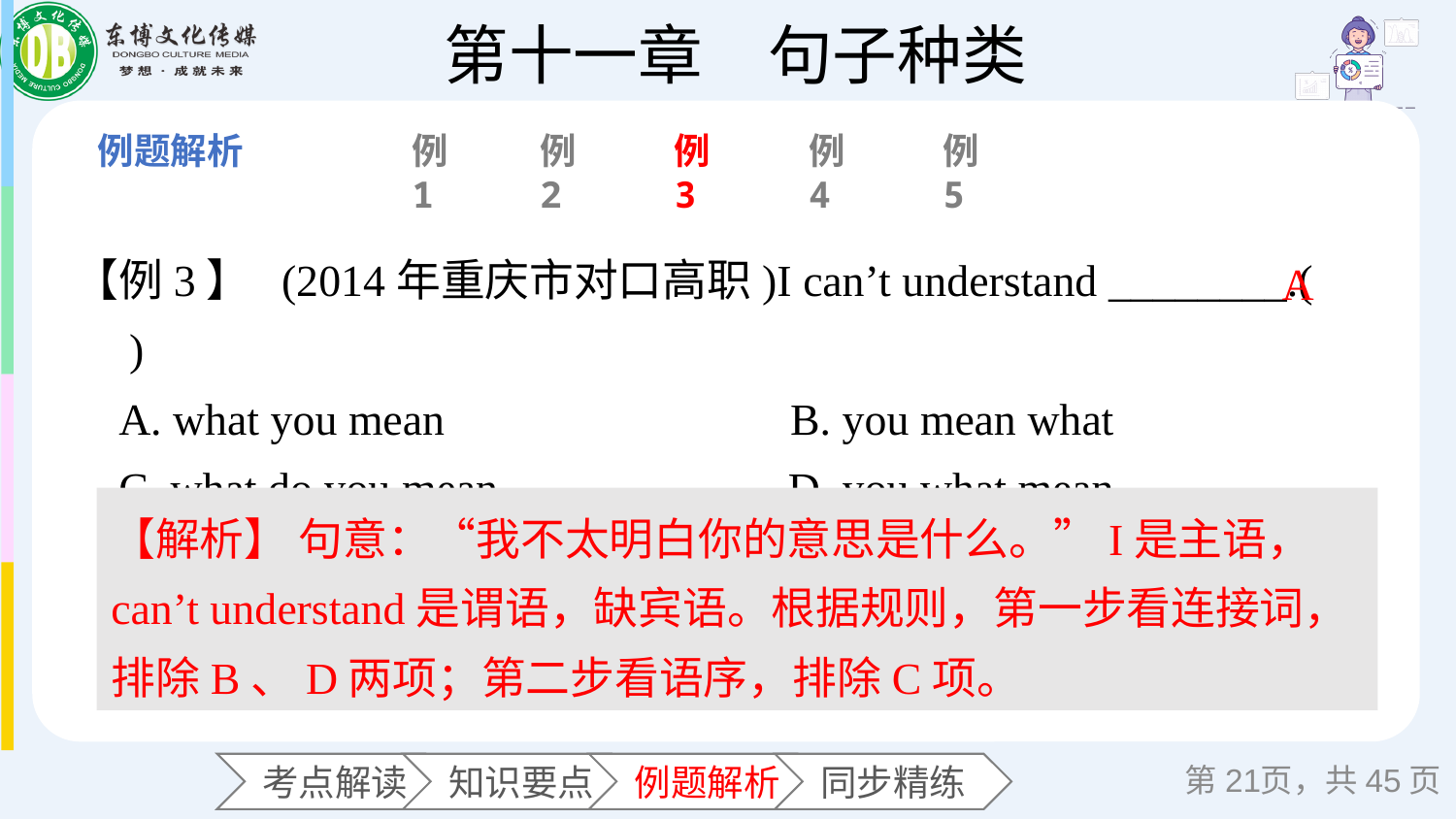

例1
例2
例3
例4
例5
【例3】  (2014年重庆市对口高职)I can’t understand ________.(　　)
    A. what you mean                               B. you mean what
    C. what do you mean                          D. you what mean

A
【解析】 句意：“我不太明白你的意思是什么。”I是主语， can’t understand是谓语，缺宾语。根据规则，第一步看连接词，排除B、D两项；第二步看语序，排除C项。
第21页，共45页